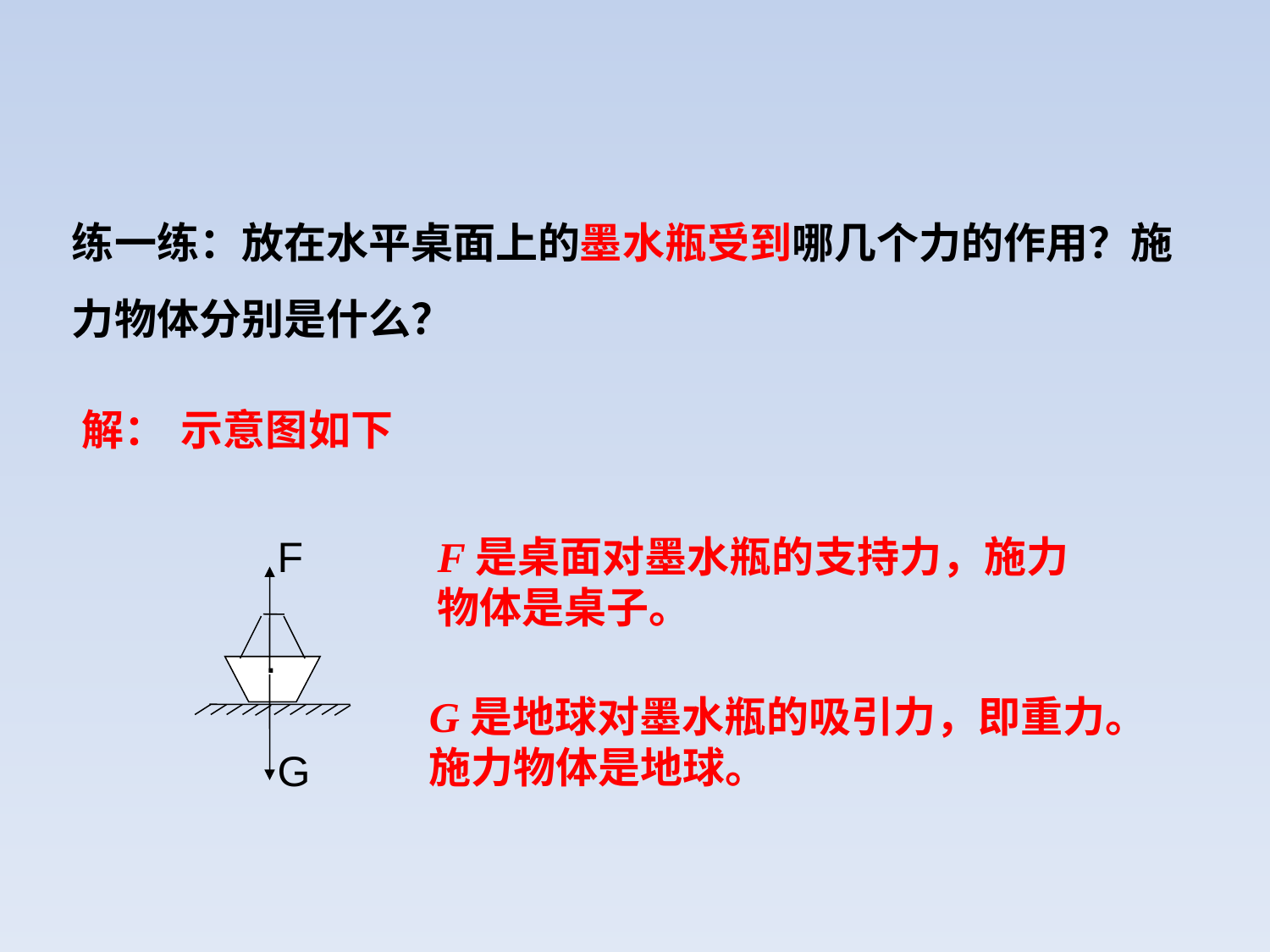

练一练：放在水平桌面上的墨水瓶受到哪几个力的作用？施力物体分别是什么？
解：
示意图如下
F

F是桌面对墨水瓶的支持力，施力物体是桌子。

.

G
G是地球对墨水瓶的吸引力，即重力。施力物体是地球。